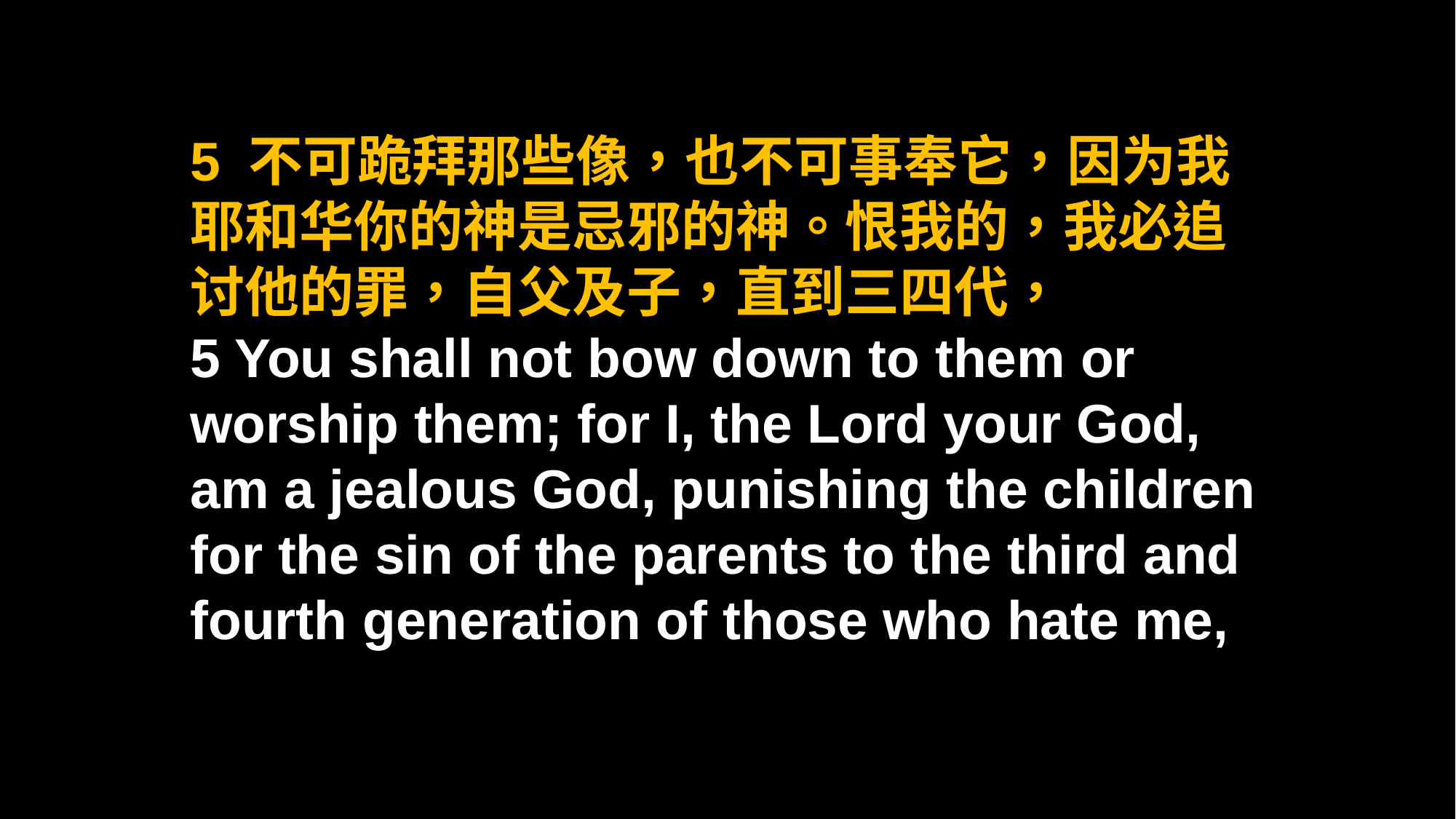

5 不可跪拜那些像，也不可事奉它，因为我耶和华你的神是忌邪的神。恨我的，我必追讨他的罪，自父及子，直到三四代，
5 You shall not bow down to them or worship them; for I, the Lord your God, am a jealous God, punishing the children for the sin of the parents to the third and fourth generation of those who hate me,